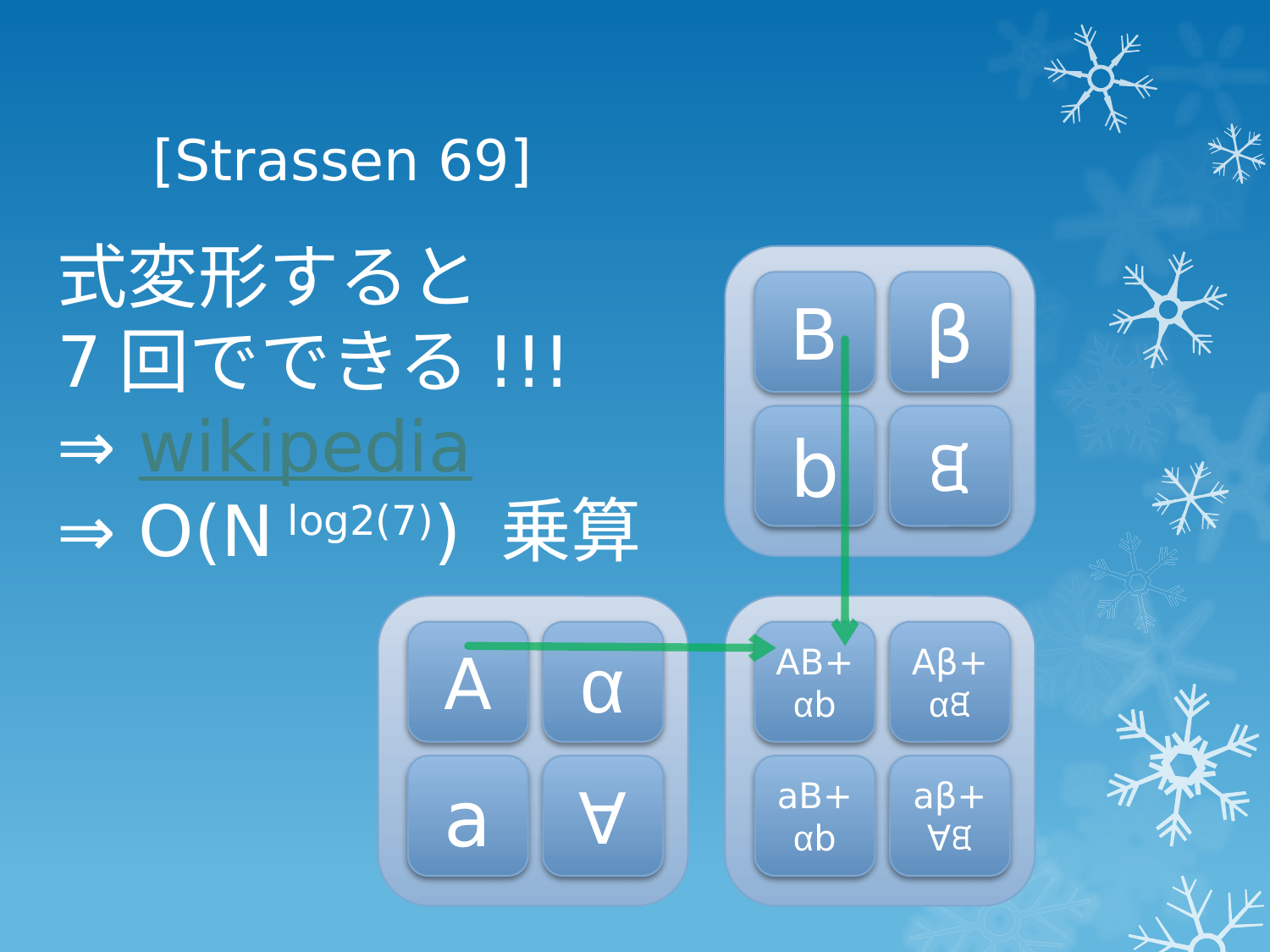

# [Strassen 69]
式変形すると
7回でできる!!!
⇒ wikipedia
⇒ O(N log2(7)) 乗算

B
β
b
ᙙ

A
α
AB+αb
Aβ+αᙙ
a
∀
aB+αb
aβ+∀ᙙ